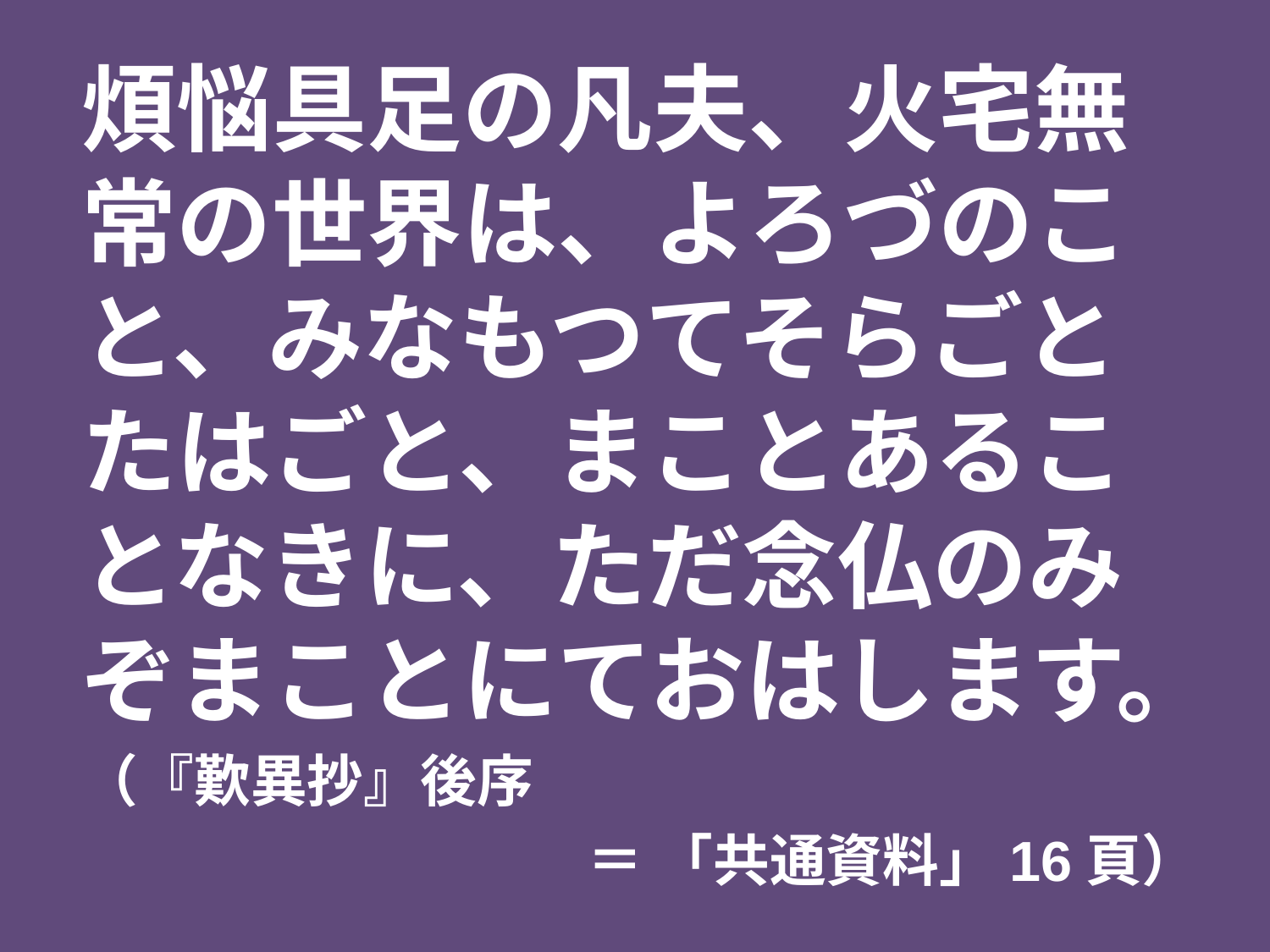

煩悩具足の凡夫、火宅無常の世界は、よろづのこと、みなもつてそらごとたはごと、まことあることなきに、ただ念仏のみぞまことにておはします。
（『歎異抄』後序
＝ 「共通資料」16頁）